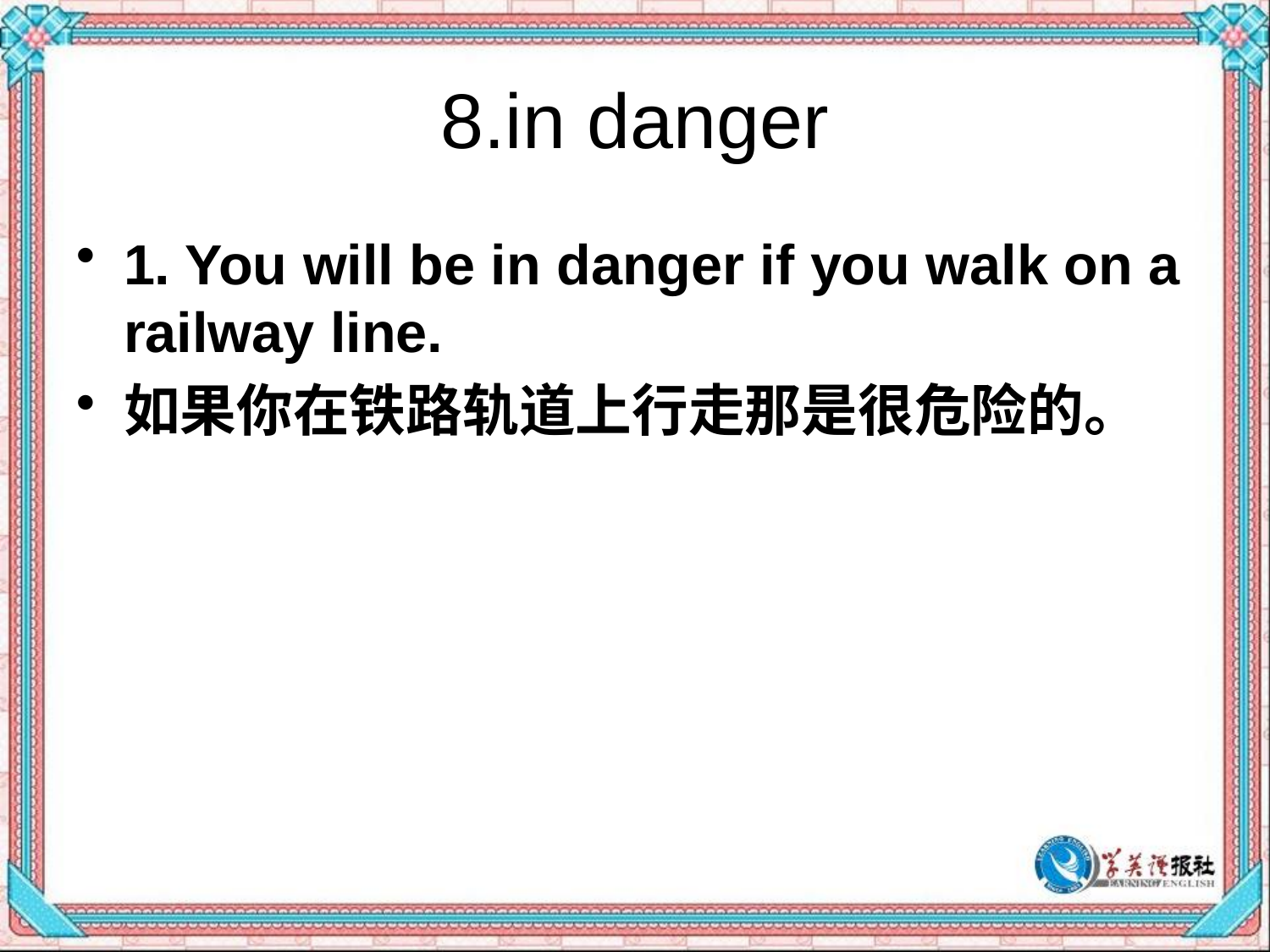

# 8.in danger
1. You will be in danger if you walk on a railway line.
如果你在铁路轨道上行走那是很危险的。